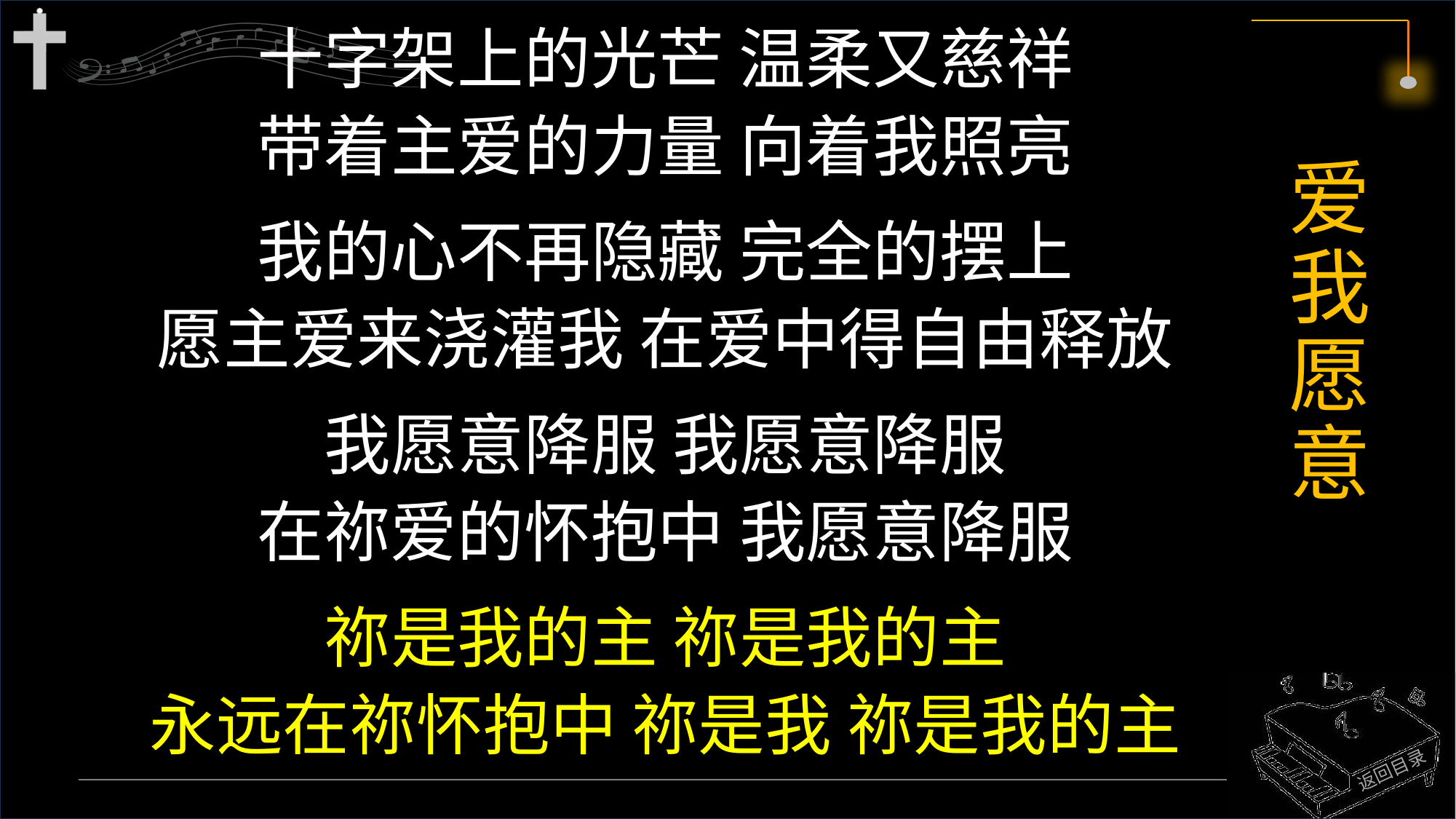

十字架上的光芒 温柔又慈祥
带着主爱的力量 向着我照亮

我的心不再隐藏 完全的摆上
愿主爱来浇灌我 在爱中得自由释放

我愿意降服 我愿意降服
在祢爱的怀抱中 我愿意降服

祢是我的主 祢是我的主
永远在祢怀抱中 祢是我 祢是我的主
# 爱我愿意